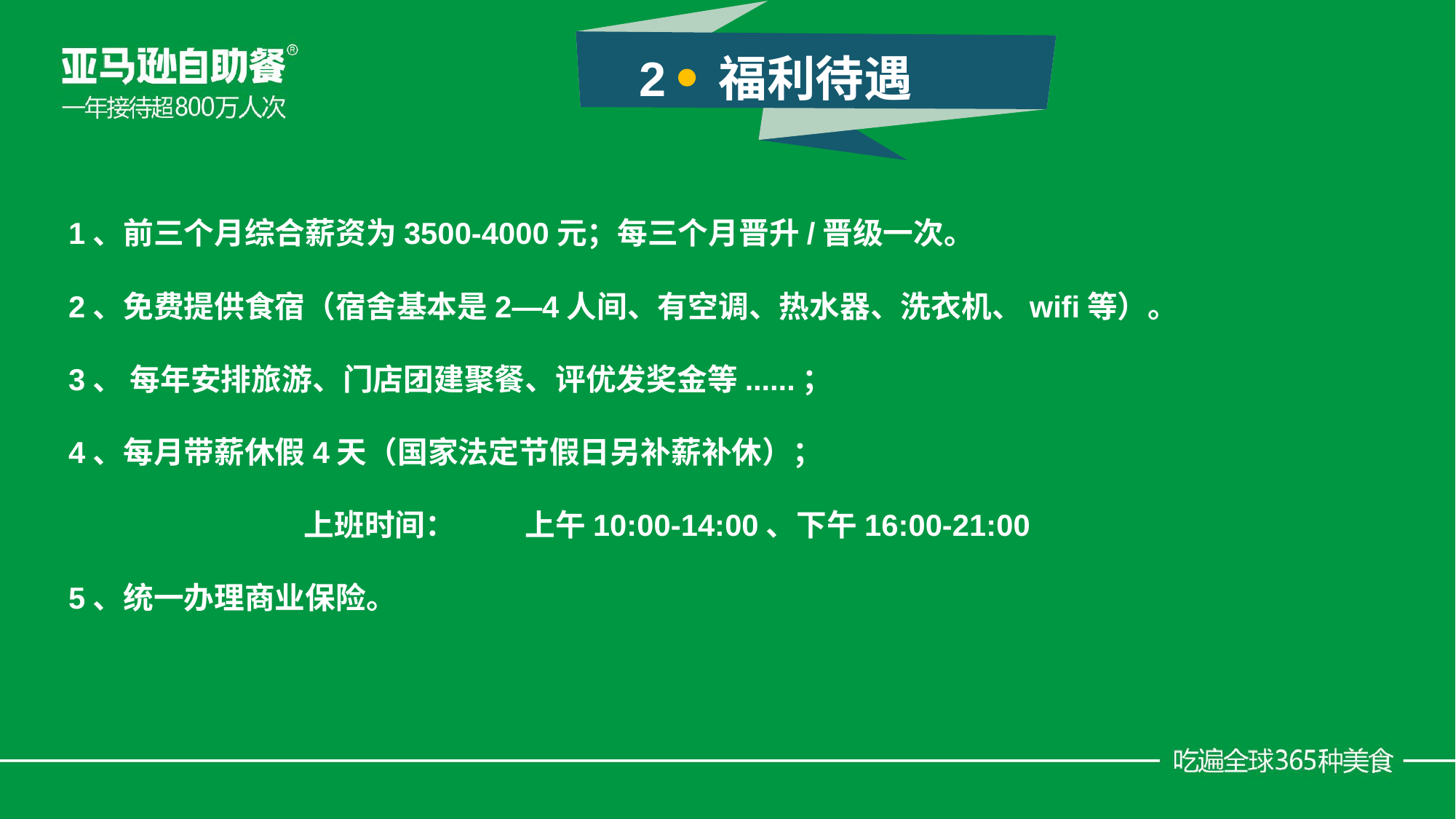

2   福利待遇

1、前三个月综合薪资为3500-4000元；每三个月晋升/晋级一次。
2、免费提供食宿（宿舍基本是2—4人间、有空调、热水器、洗衣机、wifi等）。
3、 每年安排旅游、门店团建聚餐、评优发奖金等......；
4、每月带薪休假4天（国家法定节假日另补薪补休）；
                                 上班时间：          上午10:00-14:00、下午16:00-21:00
5、统一办理商业保险。